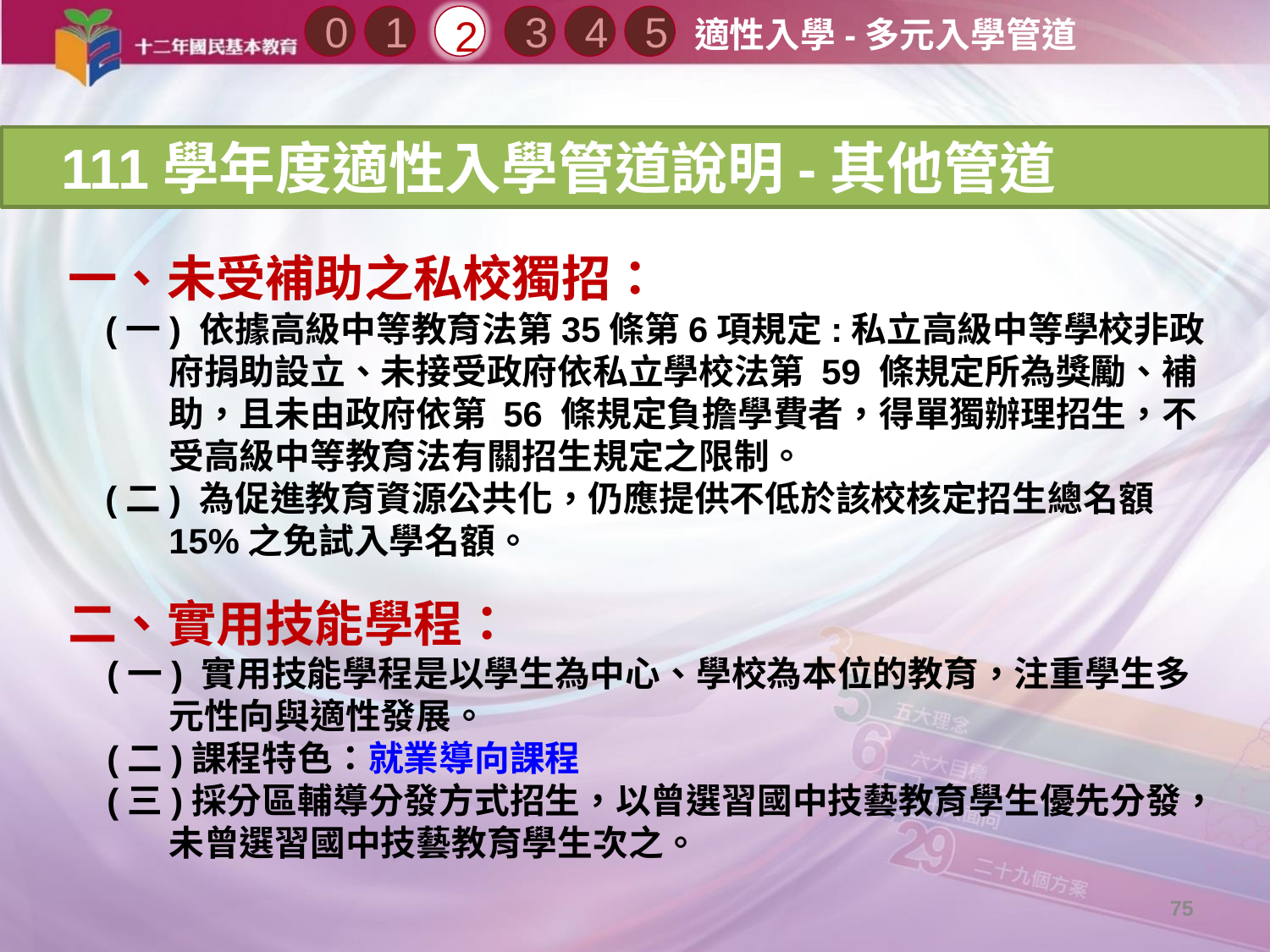

0
2
3
1
4
5
適性入學-多元入學管道
   111學年度適性入學管道說明-其他管道

一、未受補助之私校獨招：
(一) 依據高級中等教育法第35條第6項規定:私立高級中等學校非政府捐助設立、未接受政府依私立學校法第 59 條規定所為獎勵、補助，且未由政府依第 56 條規定負擔學費者，得單獨辦理招生，不受高級中等教育法有關招生規定之限制。
(二) 為促進教育資源公共化，仍應提供不低於該校核定招生總名額15%之免試入學名額。
二、實用技能學程：
(一) 實用技能學程是以學生為中心、學校為本位的教育，注重學生多元性向與適性發展。
(二)課程特色：就業導向課程
(三)採分區輔導分發方式招生，以曾選習國中技藝教育學生優先分發，未曾選習國中技藝教育學生次之。

75